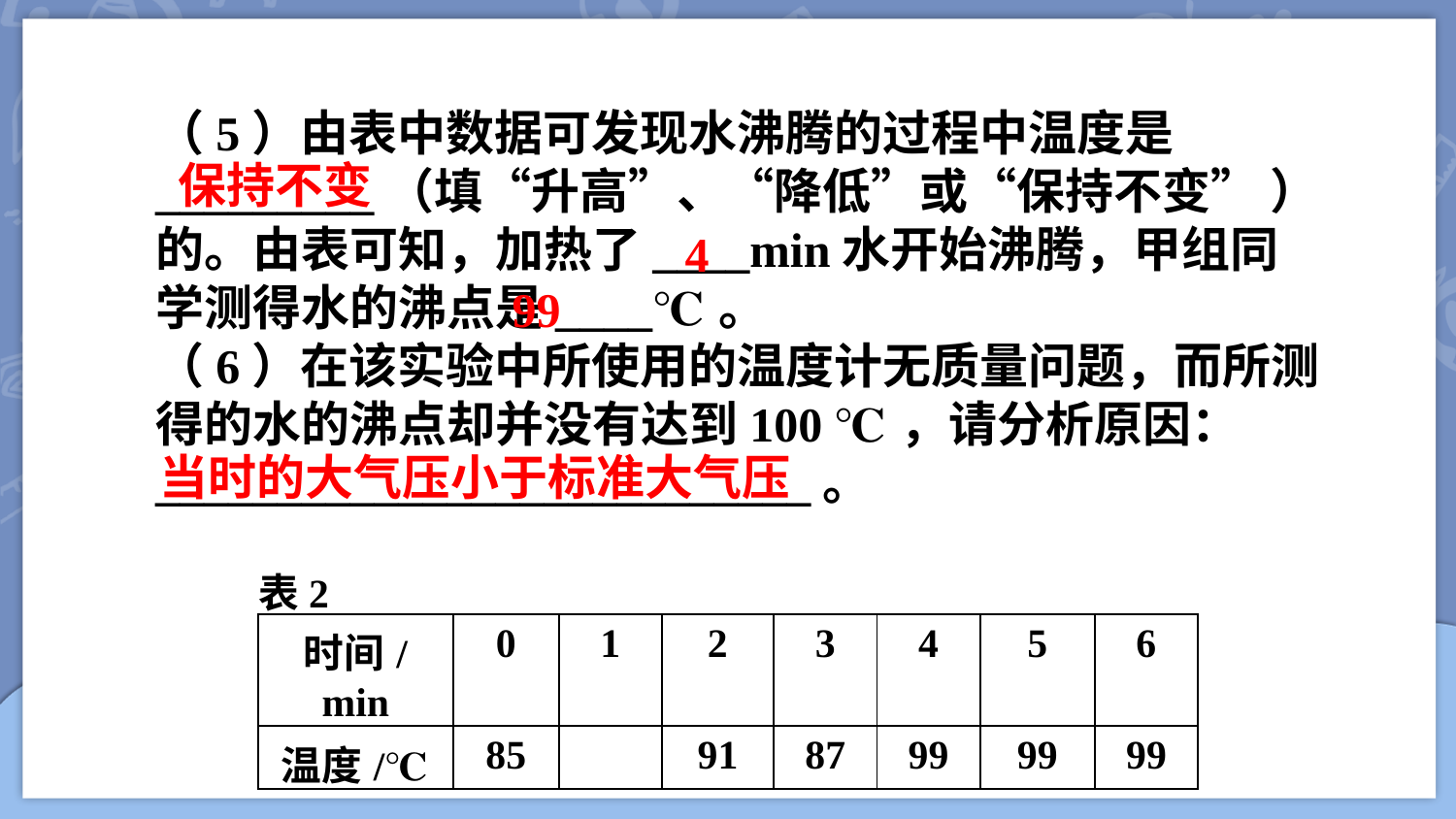

（5）由表中数据可发现水沸腾的过程中温度是_________（填“升高”、“降低”或“保持不变” ） 的。由表可知，加热了____min水开始沸腾，甲组同学测得水的沸点是____℃。
（6）在该实验中所使用的温度计无质量问题，而所测得的水的沸点却并没有达到100 ℃，请分析原因：
___________________________。
保持不变
4
99
当时的大气压小于标准大气压
表2
| 时间/min | 0 | 1 | 2 | 3 | 4 | 5 | 6 |
| --- | --- | --- | --- | --- | --- | --- | --- |
| 温度/℃ | 85 |  | 91 | 87 | 99 | 99 | 99 |